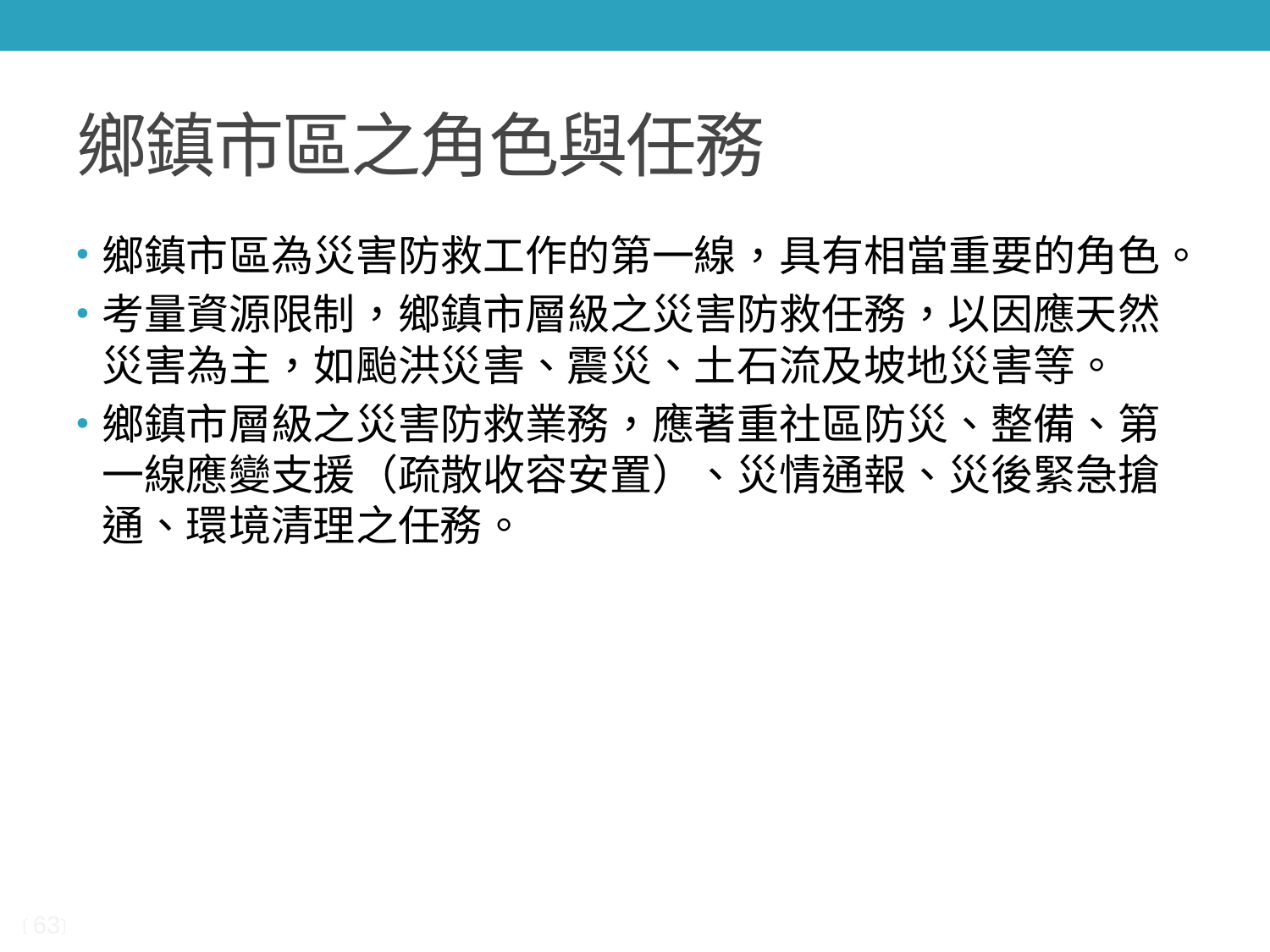

# 鄉鎮市區之角色與任務
鄉鎮市區為災害防救工作的第一線，具有相當重要的角色。
考量資源限制，鄉鎮市層級之災害防救任務，以因應天然災害為主，如颱洪災害、震災、土石流及坡地災害等。
鄉鎮市層級之災害防救業務，應著重社區防災、整備、第一線應變支援（疏散收容安置）、災情通報、災後緊急搶通、環境清理之任務。